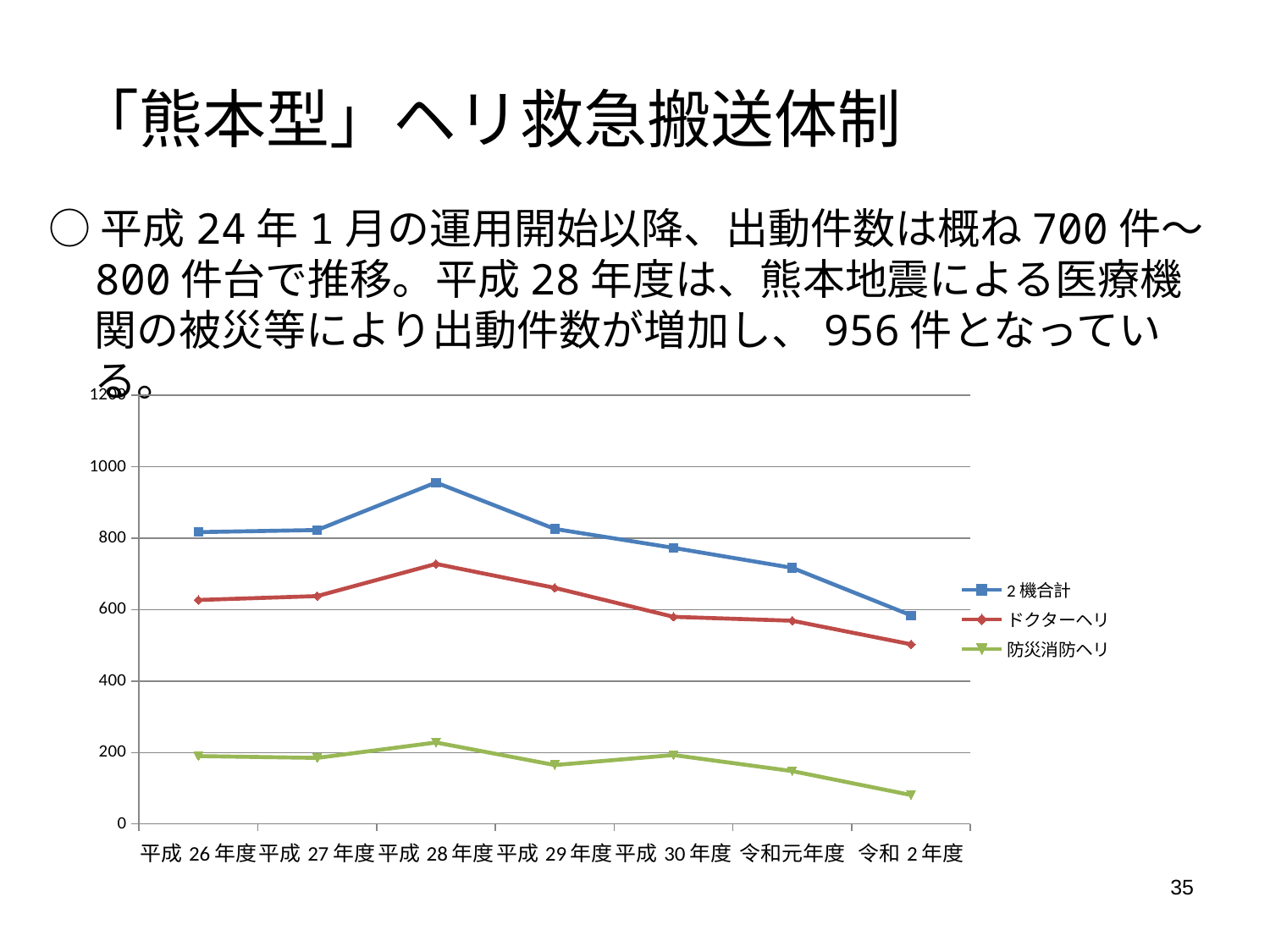

「熊本型」ヘリ救急搬送体制
○平成24年1月の運用開始以降、出動件数は概ね700件～800件台で推移。平成28年度は、熊本地震による医療機関の被災等により出動件数が増加し、956件となっている。

### Chart

| Category | 2機合計 | ドクターヘリ | 防災消防ヘリ |
|---|---|---|---|
| 平成26年度 | 817.0 | 627.0 | 190.0 |
| 平成27年度 | 823.0 | 638.0 | 185.0 |
| 平成28年度 | 956.0 | 728.0 | 228.0 |
| 平成29年度 | 826.0 | 661.0 | 165.0 |
| 平成30年度 | 773.0 | 580.0 | 193.0 |
| 令和元年度 | 717.0 | 569.0 | 148.0 |
| 令和2年度 | 584.0 | 503.0 | 81.0 |
35